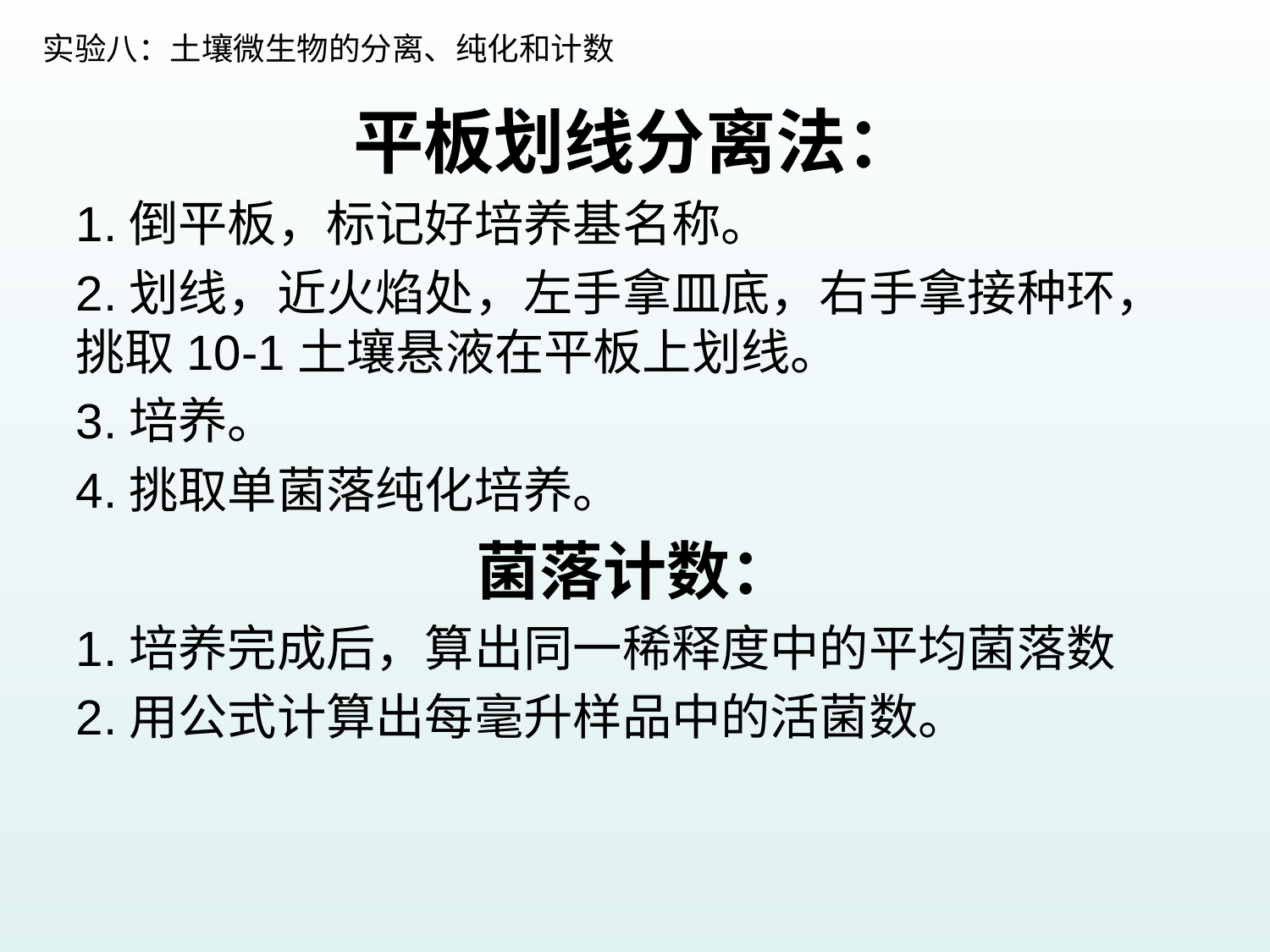

实验八：土壤微生物的分离、纯化和计数
平板划线分离法：
1.倒平板，标记好培养基名称。
2.划线，近火焰处，左手拿皿底，右手拿接种环，挑取10-1土壤悬液在平板上划线。
3.培养。
4.挑取单菌落纯化培养。
菌落计数：
1.培养完成后，算出同一稀释度中的平均菌落数
2.用公式计算出每毫升样品中的活菌数。